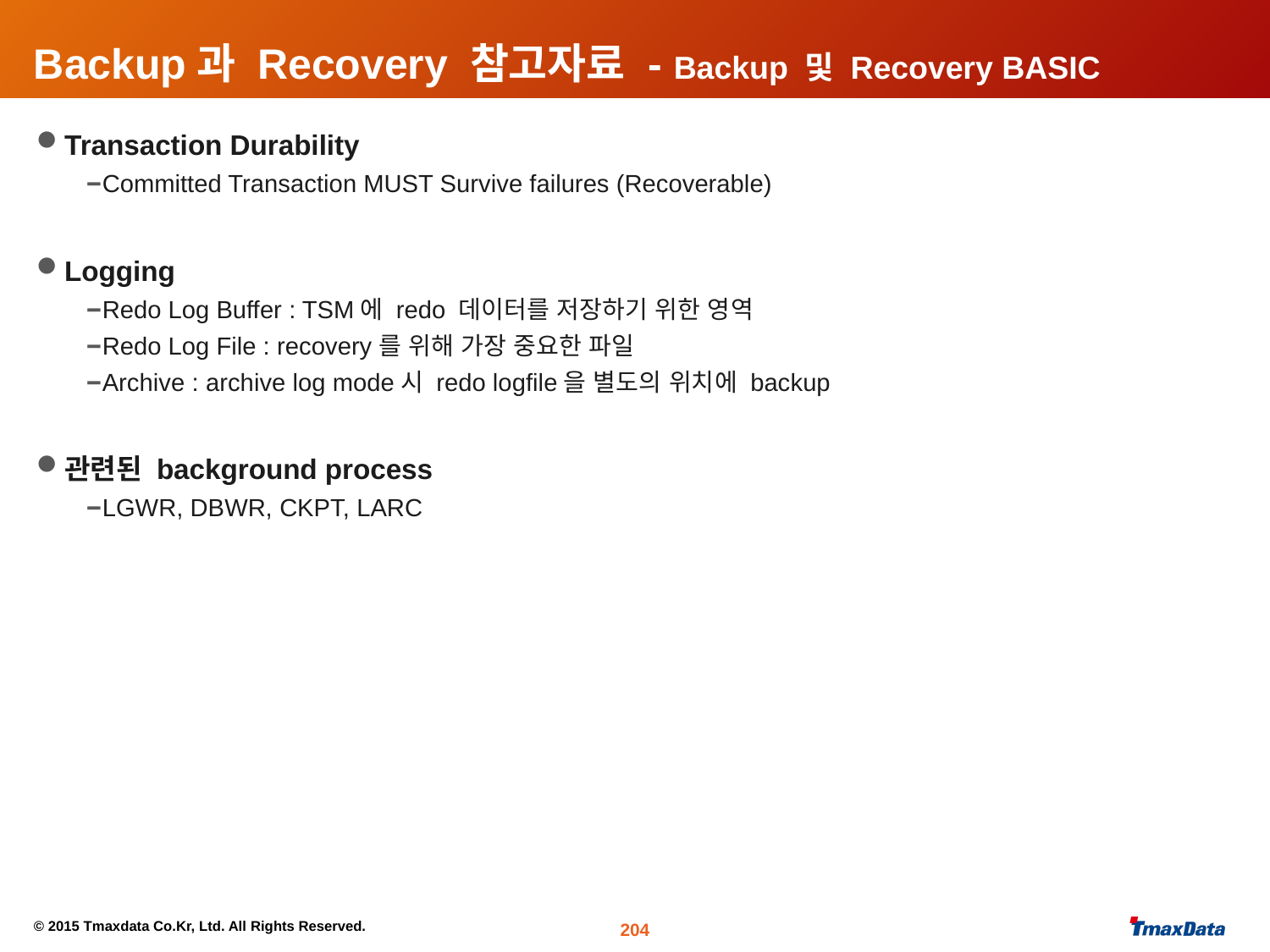

# Backup과 Recovery 참고자료 - Backup 및 Recovery BASIC
Transaction Durability
Committed Transaction MUST Survive failures (Recoverable)

Logging
Redo Log Buffer : TSM에 redo 데이터를 저장하기 위한 영역
Redo Log File : recovery를 위해 가장 중요한 파일
Archive : archive log mode시 redo logfile을 별도의 위치에 backup

관련된 background process
LGWR, DBWR, CKPT, LARC